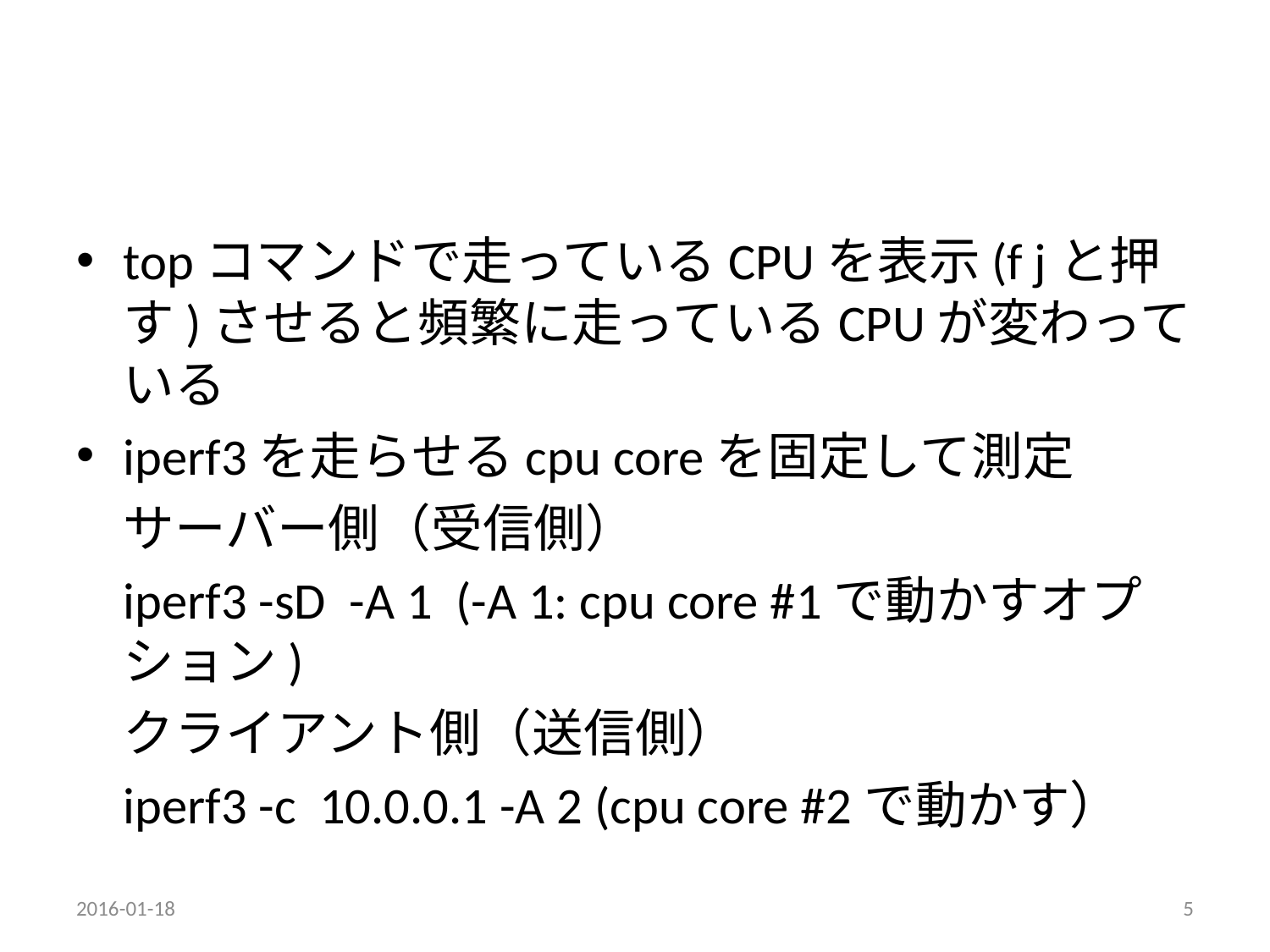

#
topコマンドで走っているCPUを表示(f jと押す)させると頻繁に走っているCPUが変わっている
iperf3を走らせるcpu coreを固定して測定
	サーバー側（受信側）
	iperf3 -sD  -A 1  (-A 1: cpu core #1で動かすオプション)
	クライアント側（送信側）
	iperf3 -c  10.0.0.1 -A 2 (cpu core #2で動かす）
2016-01-18
5